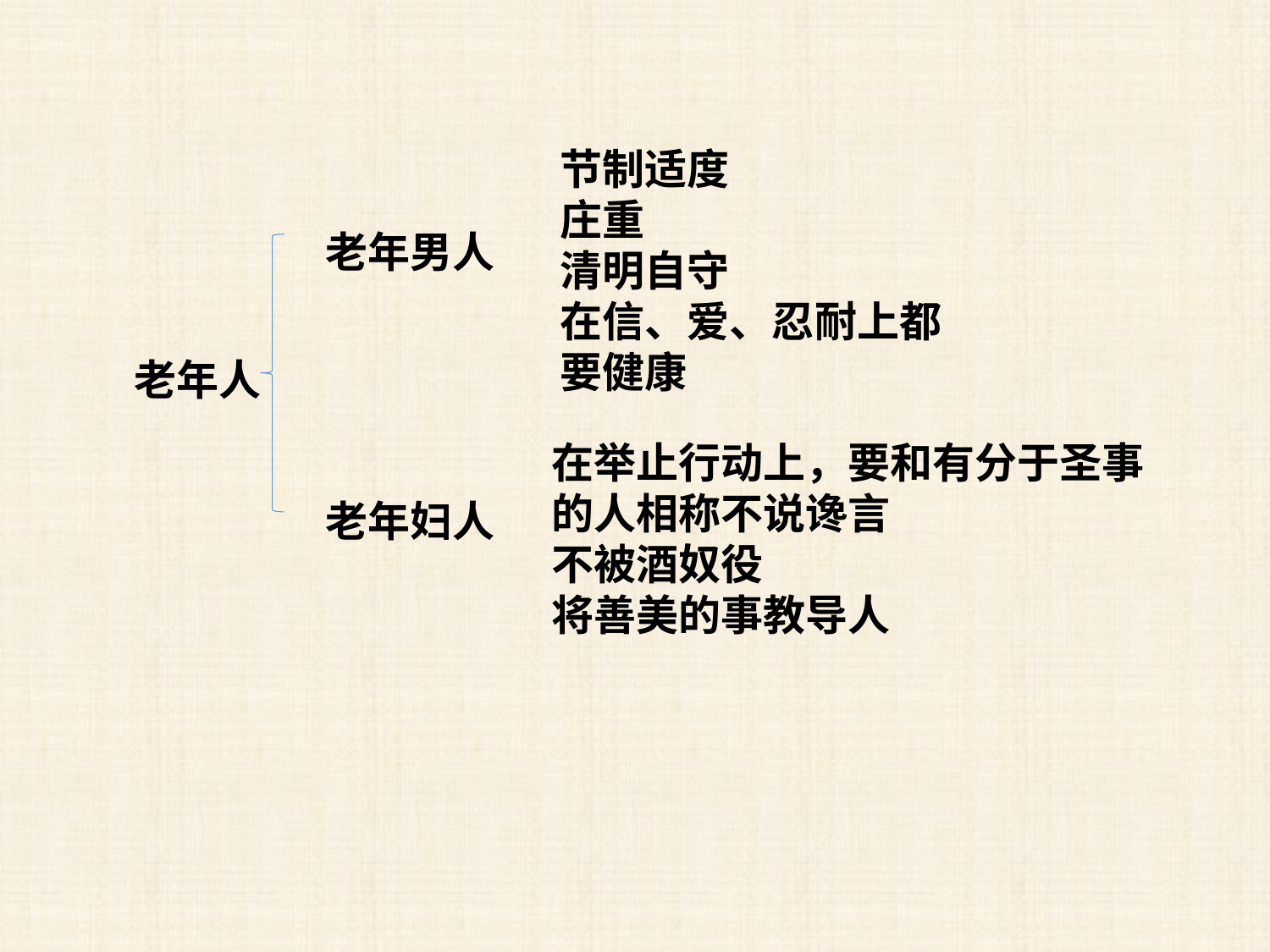

节制适度
庄重
清明自守
在信、爱、忍耐上都要健康
老年男人

老年人
在举止行动上，要和有分于圣事的人相称不说谗言
不被酒奴役
将善美的事教导人
老年妇人